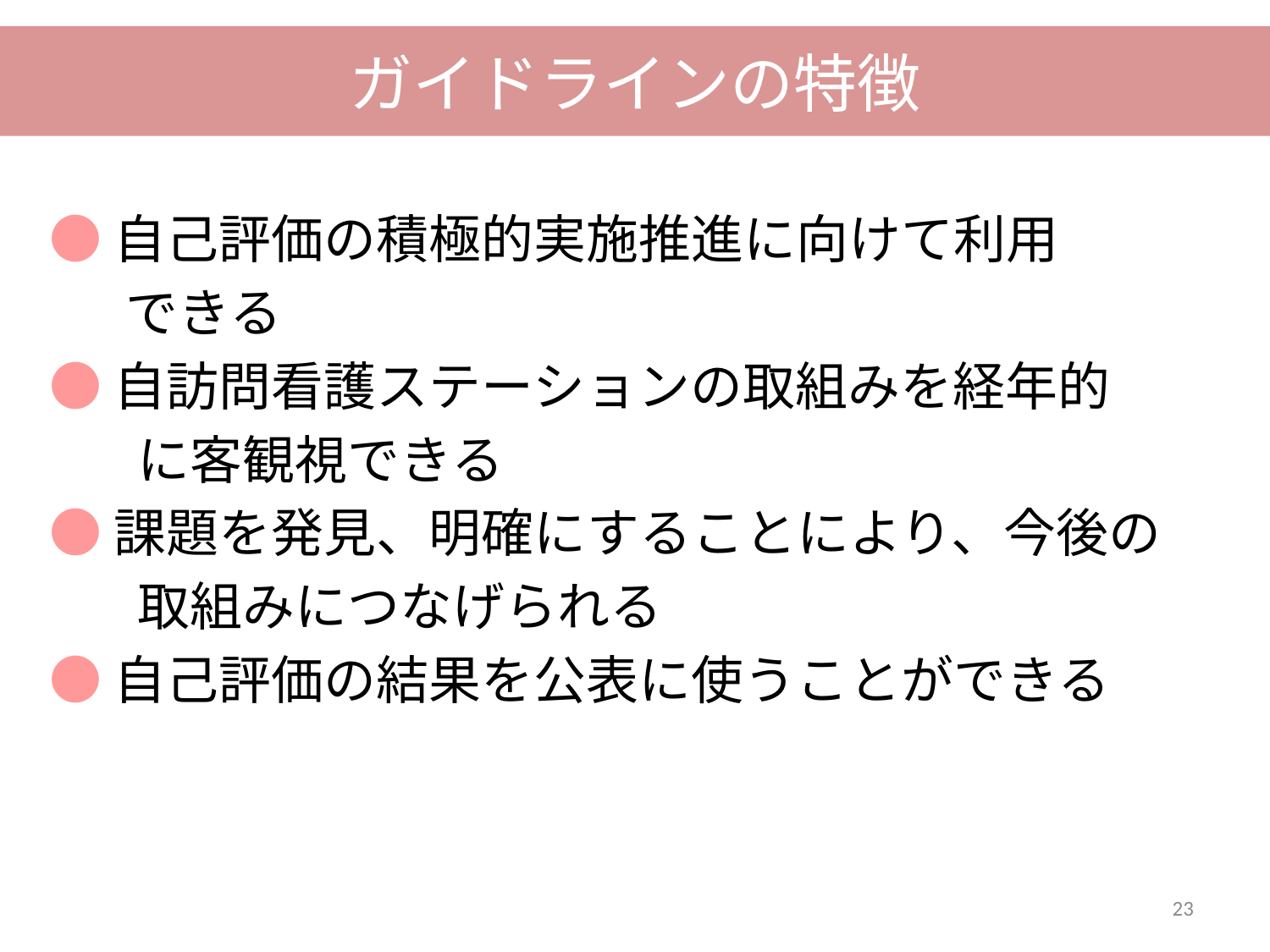

ガイドラインの特徴
●自己評価の積極的実施推進に向けて利用
　  できる
●自訪問看護ステーションの取組みを経年的
  　に客観視できる
●課題を発見、明確にすることにより、今後の
  　取組みにつなげられる
●自己評価の結果を公表に使うことができる
23